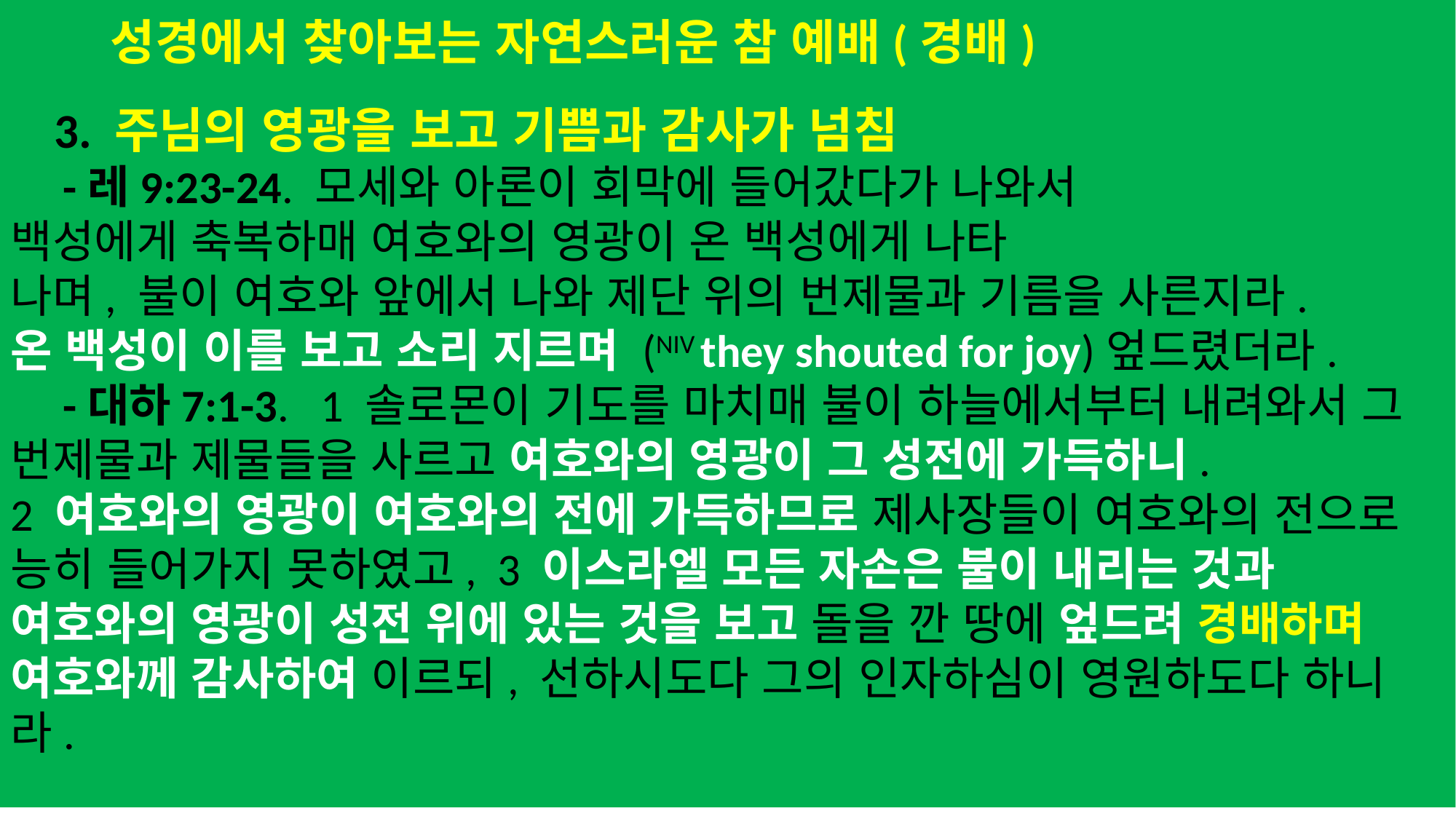

성경에서 찾아보는 자연스러운 참 예배(경배)

    3. 주님의 영광을 보고 기쁨과 감사가 넘침
     -레9:23-24. 모세와 아론이 회막에 들어갔다가 나와서
백성에게 축복하매 여호와의 영광이 온 백성에게 나타
나며, 불이 여호와 앞에서 나와 제단 위의 번제물과 기름을 사른지라.
온 백성이 이를 보고 소리 지르며 (NIV they shouted for joy)엎드렸더라.
     -대하7:1-3.   1 솔로몬이 기도를 마치매 불이 하늘에서부터 내려와서 그 번제물과 제물들을 사르고 여호와의 영광이 그 성전에 가득하니.
2 여호와의 영광이 여호와의 전에 가득하므로 제사장들이 여호와의 전으로 능히 들어가지 못하였고,  3 이스라엘 모든 자손은 불이 내리는 것과 여호와의 영광이 성전 위에 있는 것을 보고 돌을 깐 땅에 엎드려 경배하며 여호와께 감사하여 이르되, 선하시도다 그의 인자하심이 영원하도다 하니라.